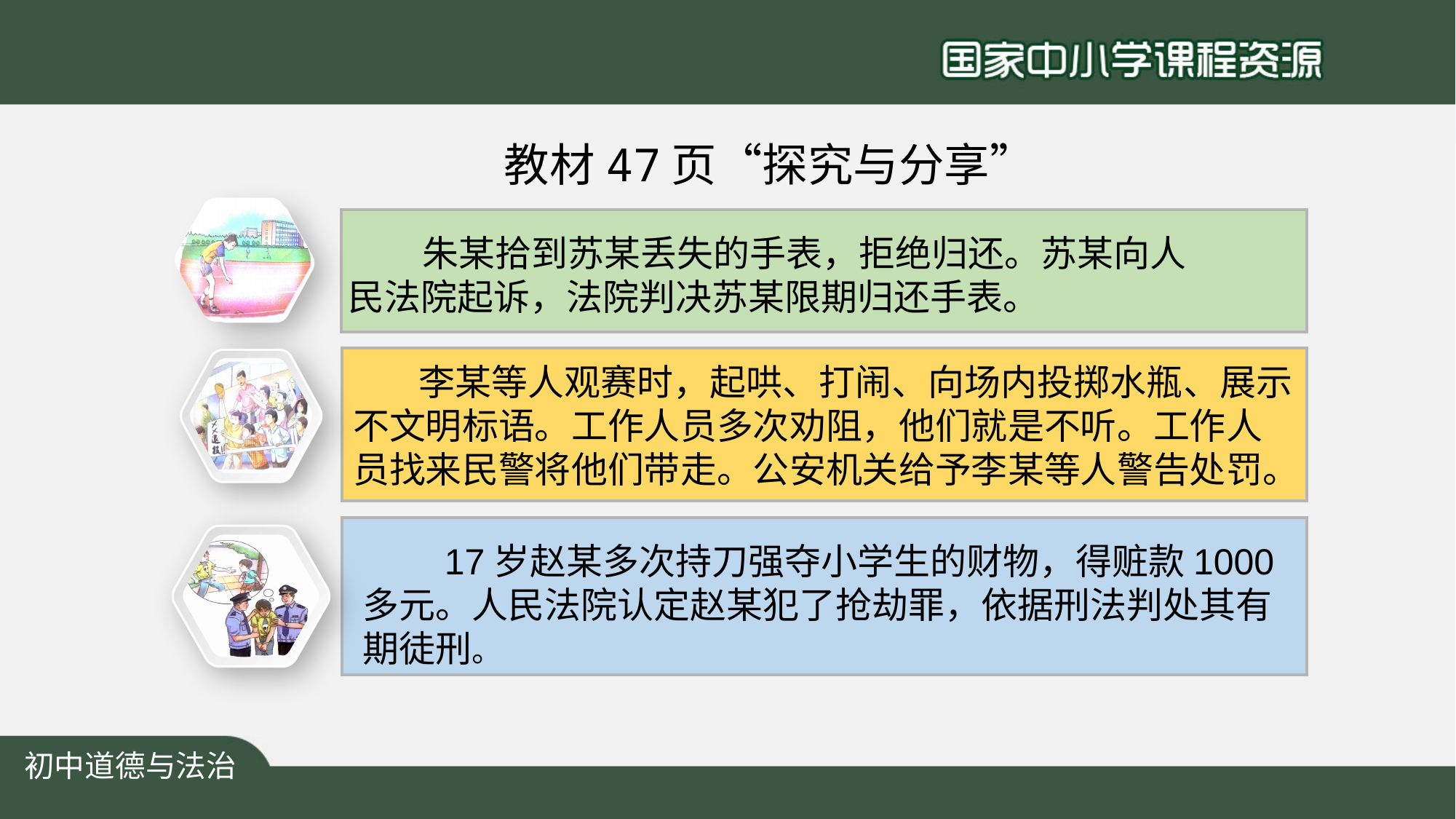

# 教材47页“探究与分享”

        朱某拾到苏某丢失的手表，拒绝归还。苏某向人民法院起诉，法院判决苏某限期归还手表。
       李某等人观赛时，起哄、打闹、向场内投掷水瓶、展示不文明标语。工作人员多次劝阻，他们就是不听。工作人员找来民警将他们带走。公安机关给予李某等人警告处罚。

        17岁赵某多次持刀强夺小学生的财物，得赃款1000多元。人民法院认定赵某犯了抢劫罪，依据刑法判处其有期徒刑。